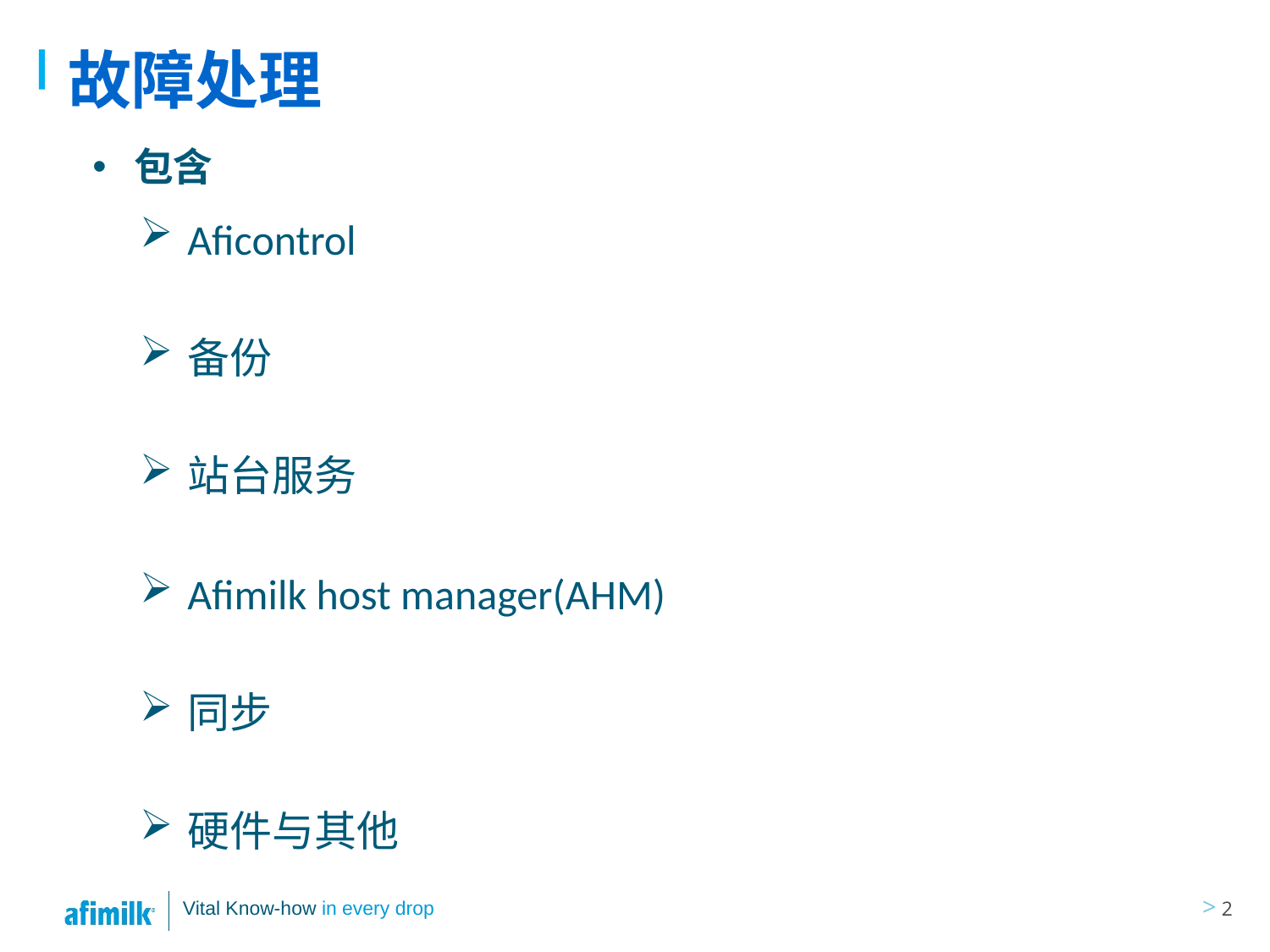

# 故障处理
包含
Aficontrol

备份

站台服务

Afimilk host manager(AHM)

同步

硬件与其他